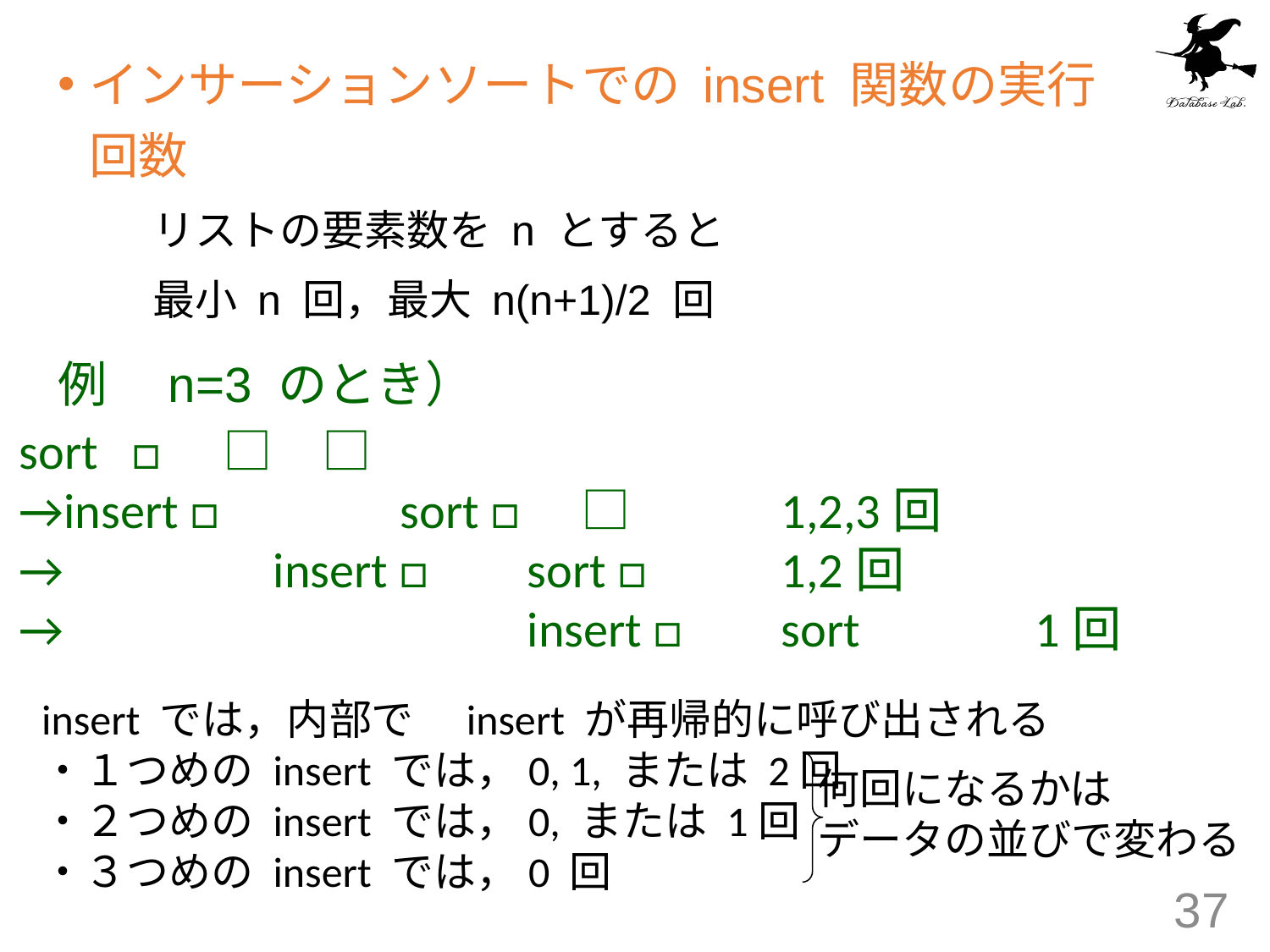

インサーションソートでの insert 関数の実行回数
	リストの要素数を n とすると
	最小 n 回，最大 n(n+1)/2 回
例　n=3 のとき）
sort   □　□　□
→insert □　	sort □　□		1,2,3回
→ 		insert □　	sort □		1,2回
→ 				insert □	sort		1回
insert では，内部で　insert が再帰的に呼び出される
・１つめの insert では，0, 1, または 2回
・２つめの insert では，0, または 1回
・３つめの insert では，0 回

何回になるかは
データの並びで変わる
37